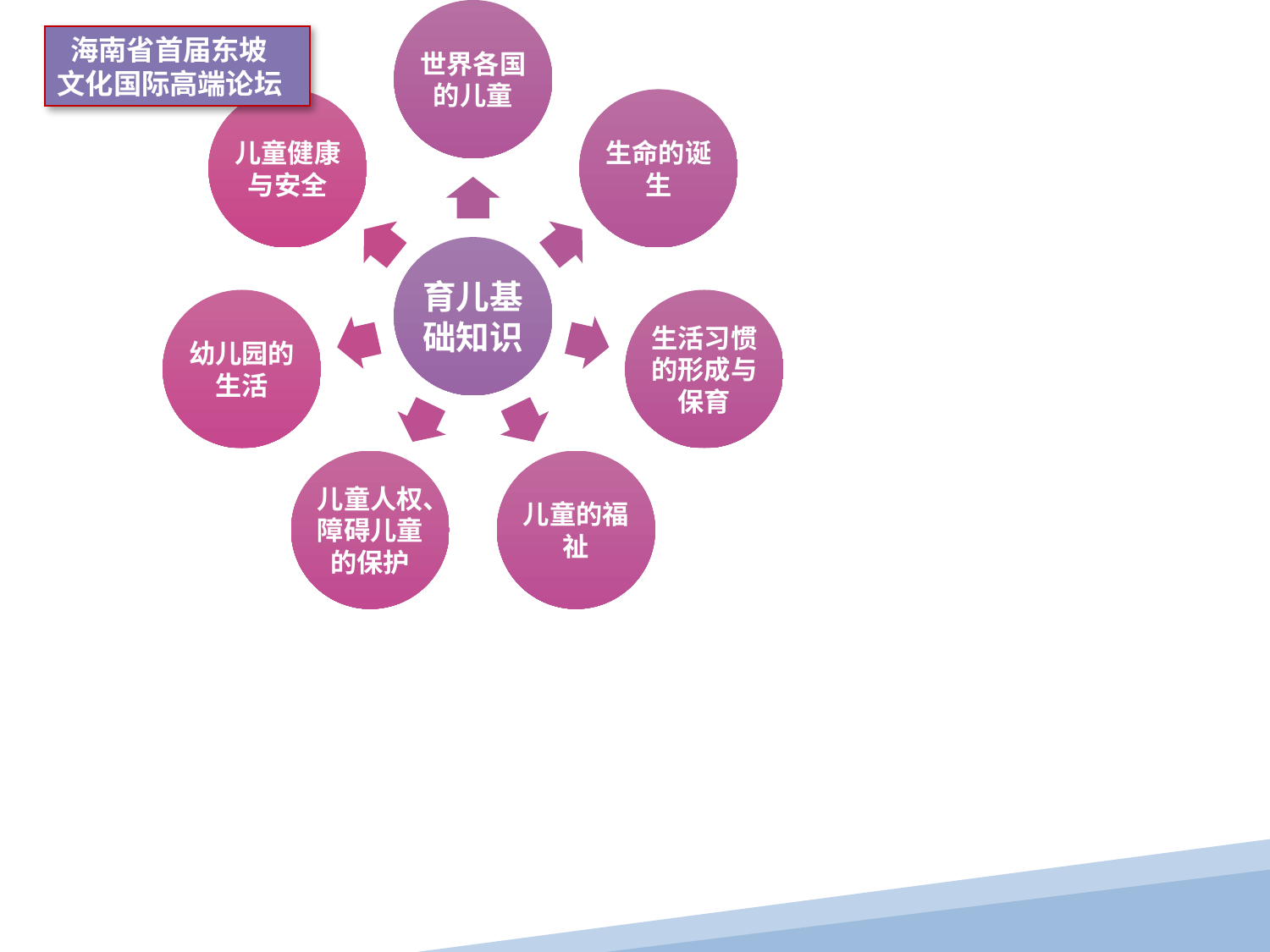

海南省首届东坡
文化国际高端论坛
育儿基础知识

世界各国的儿童

生命的诞生

生活习惯的形成与保育

儿童的福祉

儿童人权、障碍儿童的保护

幼儿园的生活

儿童健康与安全